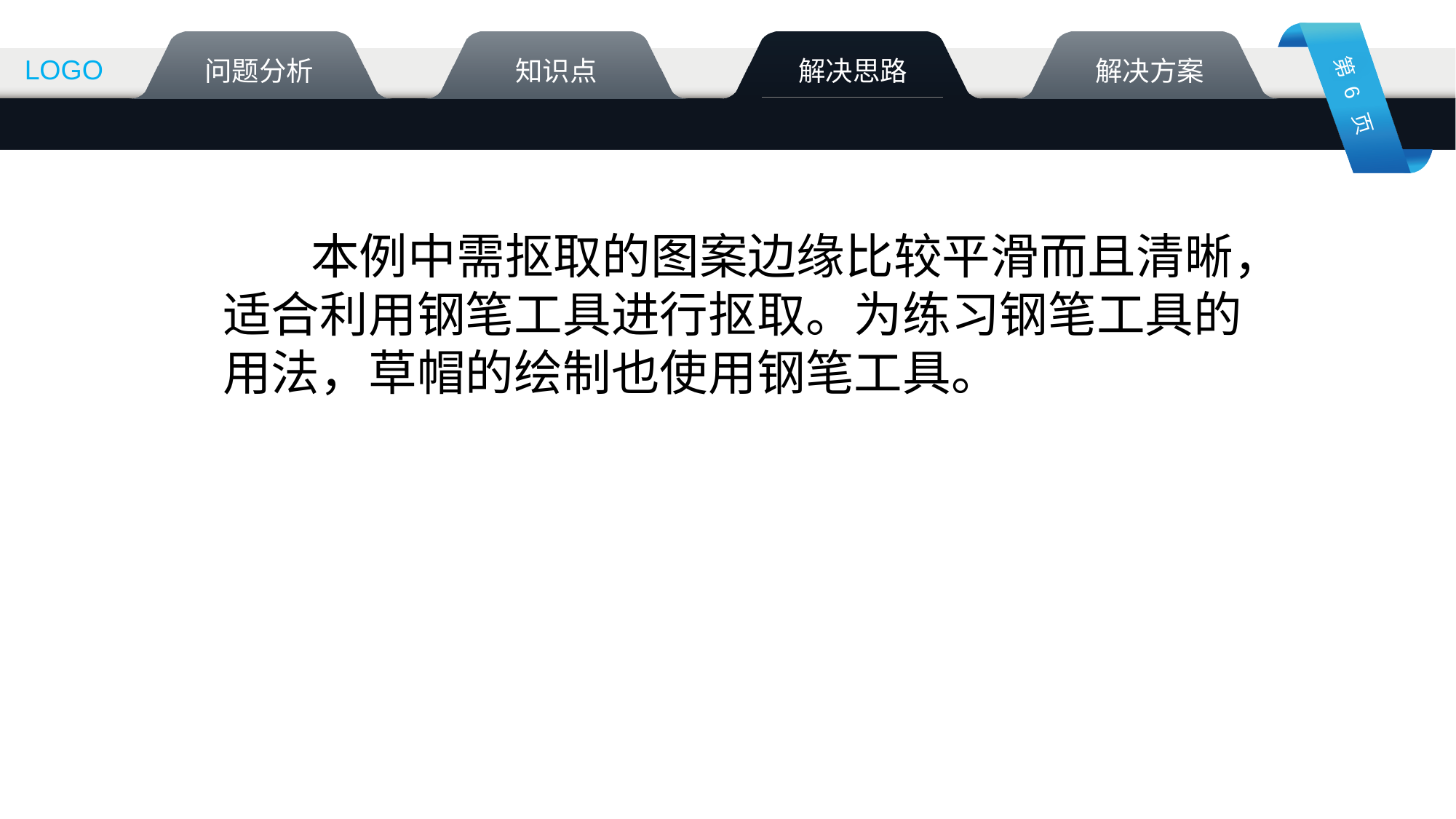

本例中需抠取的图案边缘比较平滑而且清晰，适合利用钢笔工具进行抠取。为练习钢笔工具的用法，草帽的绘制也使用钢笔工具。